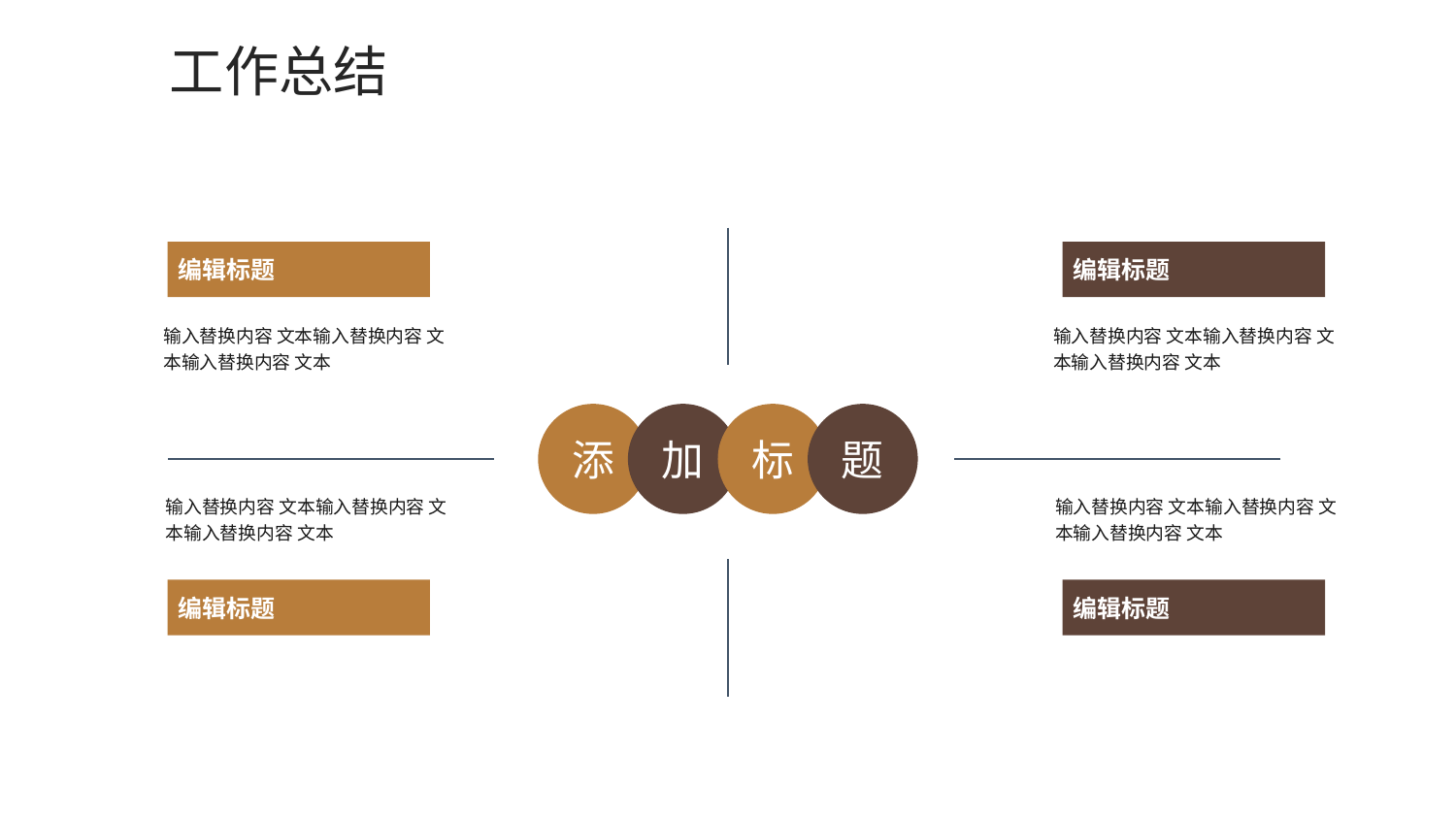

工作总结
编辑标题
编辑标题
输入替换内容 文本输入替换内容 文本输入替换内容 文本
输入替换内容 文本输入替换内容 文本输入替换内容 文本
添
加
标
题
输入替换内容 文本输入替换内容 文本输入替换内容 文本
输入替换内容 文本输入替换内容 文本输入替换内容 文本
编辑标题
编辑标题